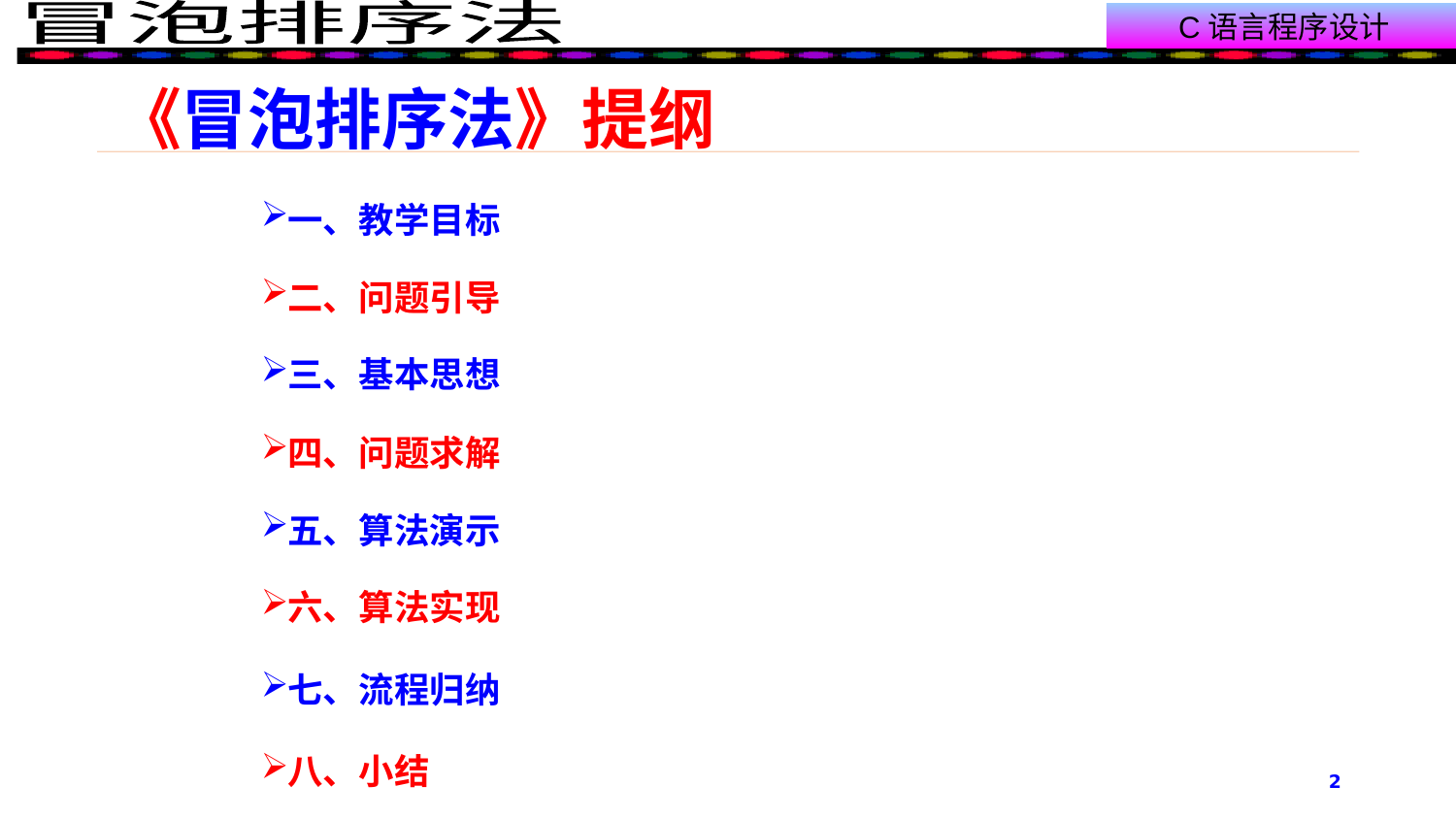

# 《冒泡排序法》提纲
一、教学目标
二、问题引导
三、基本思想
四、问题求解
五、算法演示
六、算法实现
七、流程归纳
八、小结

2